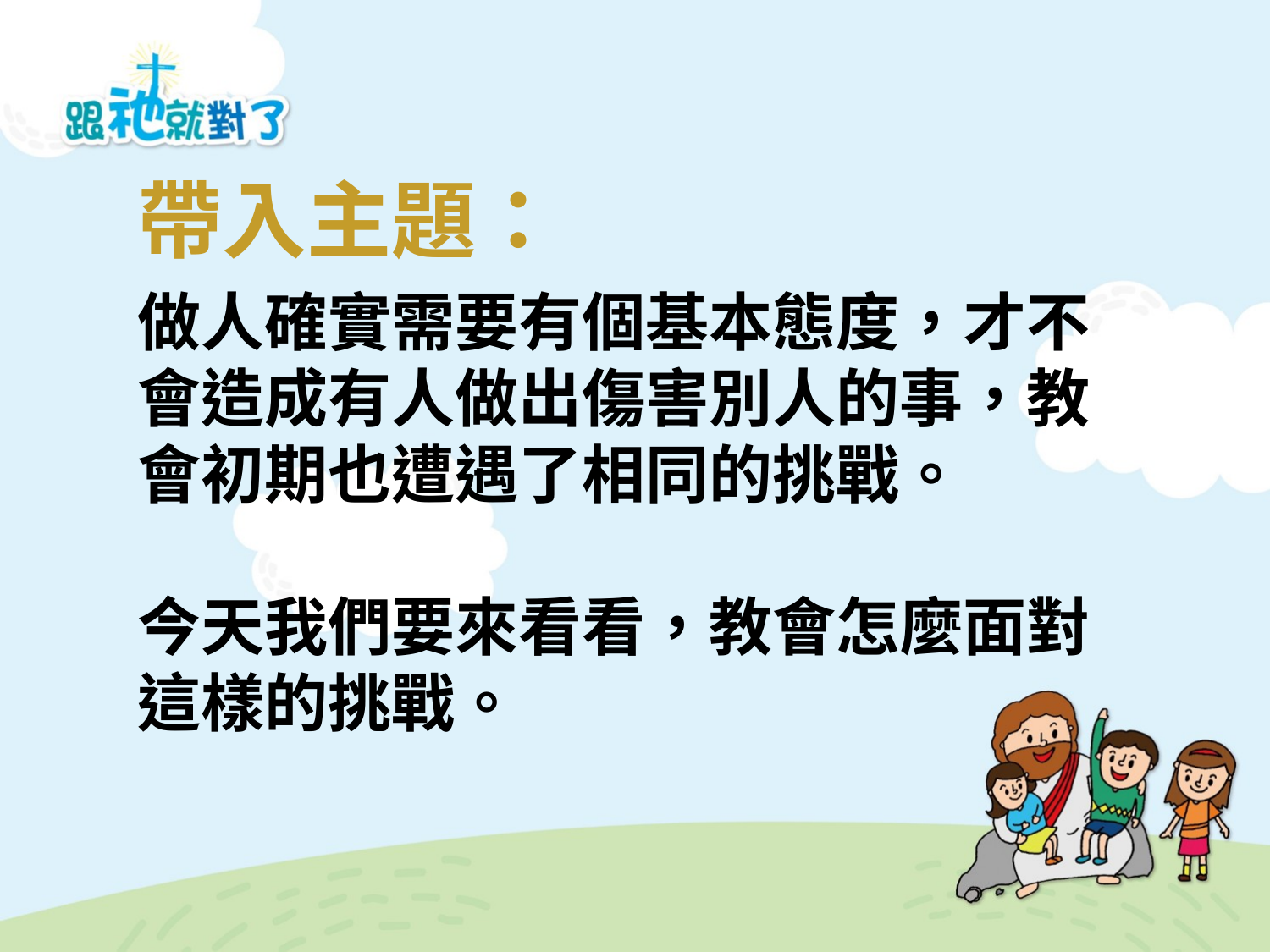

帶入主題：
做人確實需要有個基本態度，才不會造成有人做出傷害別人的事，教會初期也遭遇了相同的挑戰。

今天我們要來看看，教會怎麼面對這樣的挑戰。